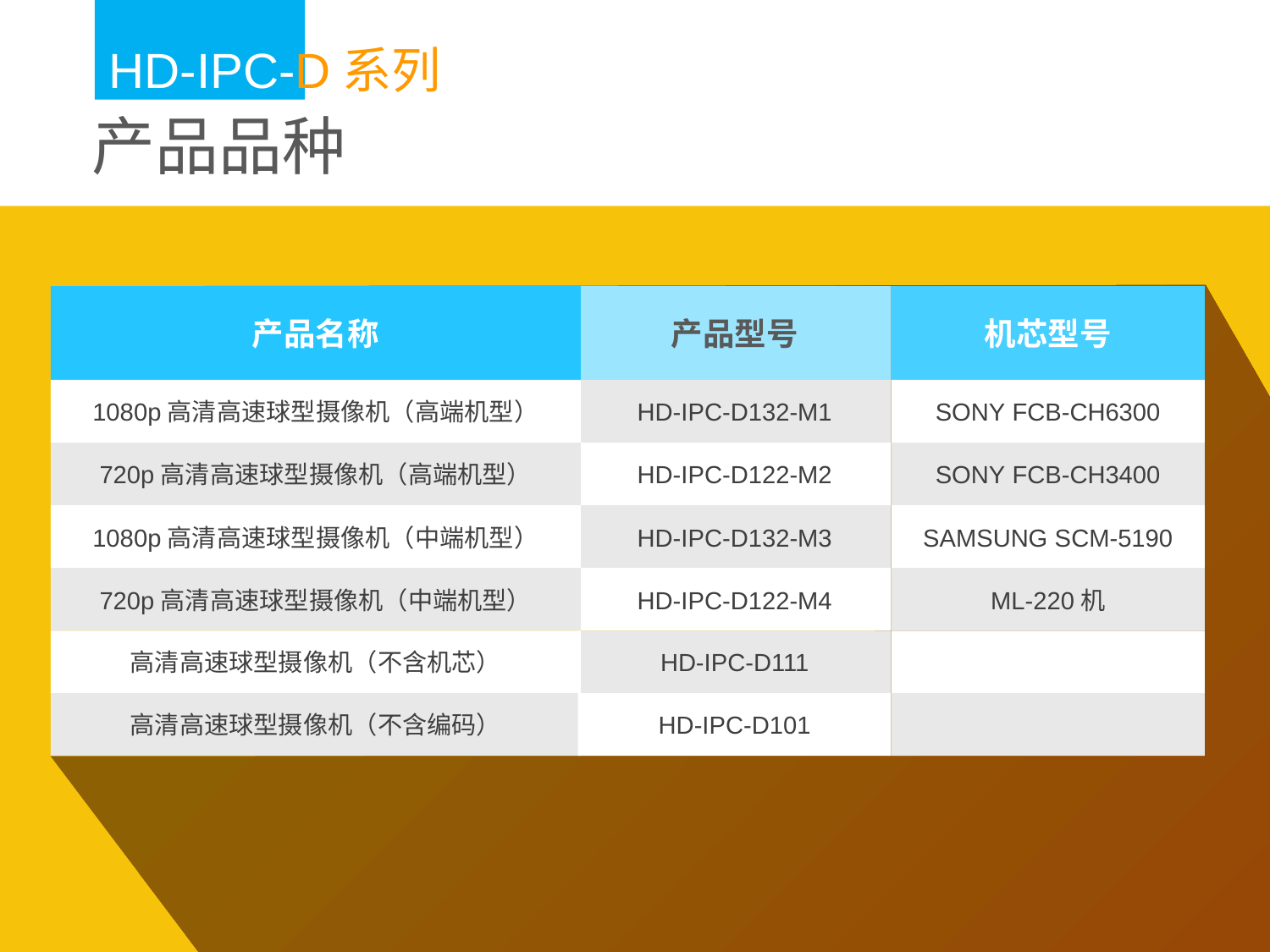

HD-IPC-D系列
产品品种

产品名称
产品型号
机芯型号
1080p高清高速球型摄像机（高端机型）
HD-IPC-D132-M1
SONY FCB-CH6300
720p高清高速球型摄像机（高端机型）
HD-IPC-D122-M2
SONY FCB-CH3400
1080p高清高速球型摄像机（中端机型）
HD-IPC-D132-M3
SAMSUNG SCM-5190
720p高清高速球型摄像机（中端机型）
HD-IPC-D122-M4
ML-220机
高清高速球型摄像机（不含机芯）
HD-IPC-D111

高清高速球型摄像机（不含编码）
HD-IPC-D101